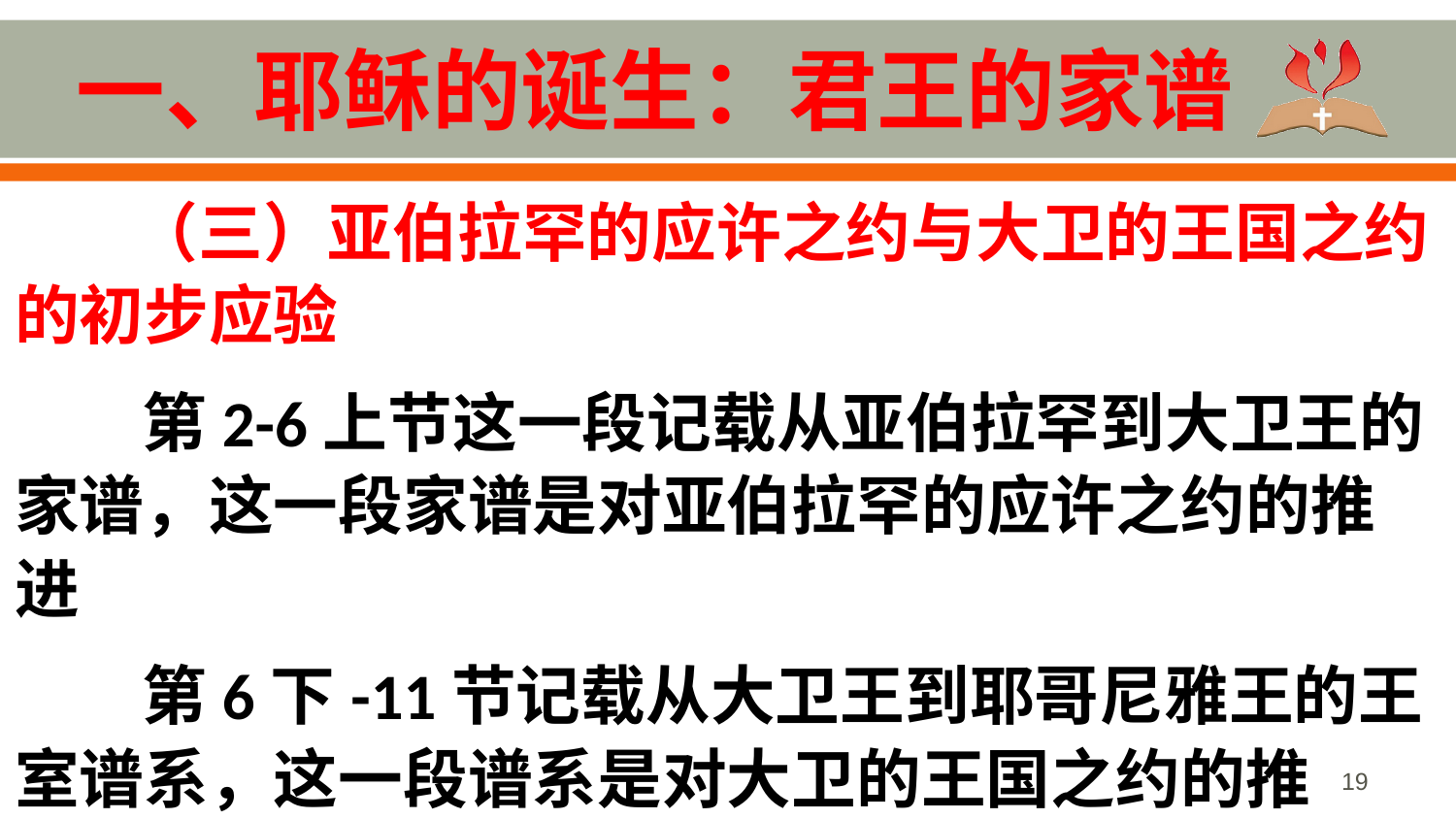

# 一、耶稣的诞生：君王的家谱
       （三）亚伯拉罕的应许之约与大卫的王国之约的初步应验
第2-6上节这一段记载从亚伯拉罕到大卫王的家谱，这一段家谱是对亚伯拉罕的应许之约的推进
第6下-11节记载从大卫王到耶哥尼雅王的王室谱系，这一段谱系是对大卫的王国之约的推进。

19